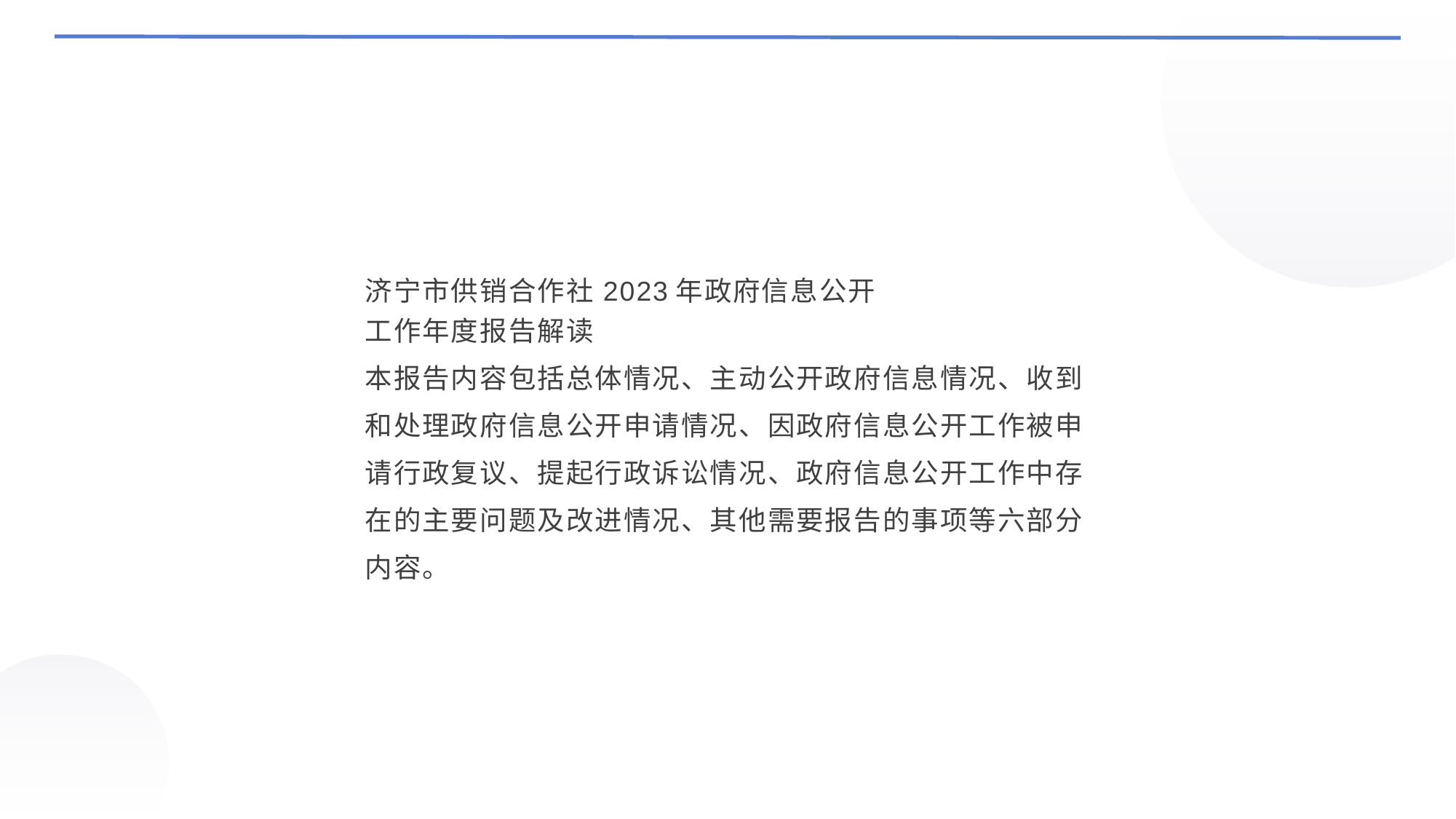

济宁市供销合作社2023年政府信息公开
工作年度报告解读
本报告内容包括总体情况、主动公开政府信息情况、收到和处理政府信息公开申请情况、因政府信息公开工作被申请行政复议、提起行政诉讼情况、政府信息公开工作中存在的主要问题及改进情况、其他需要报告的事项等六部分内容。